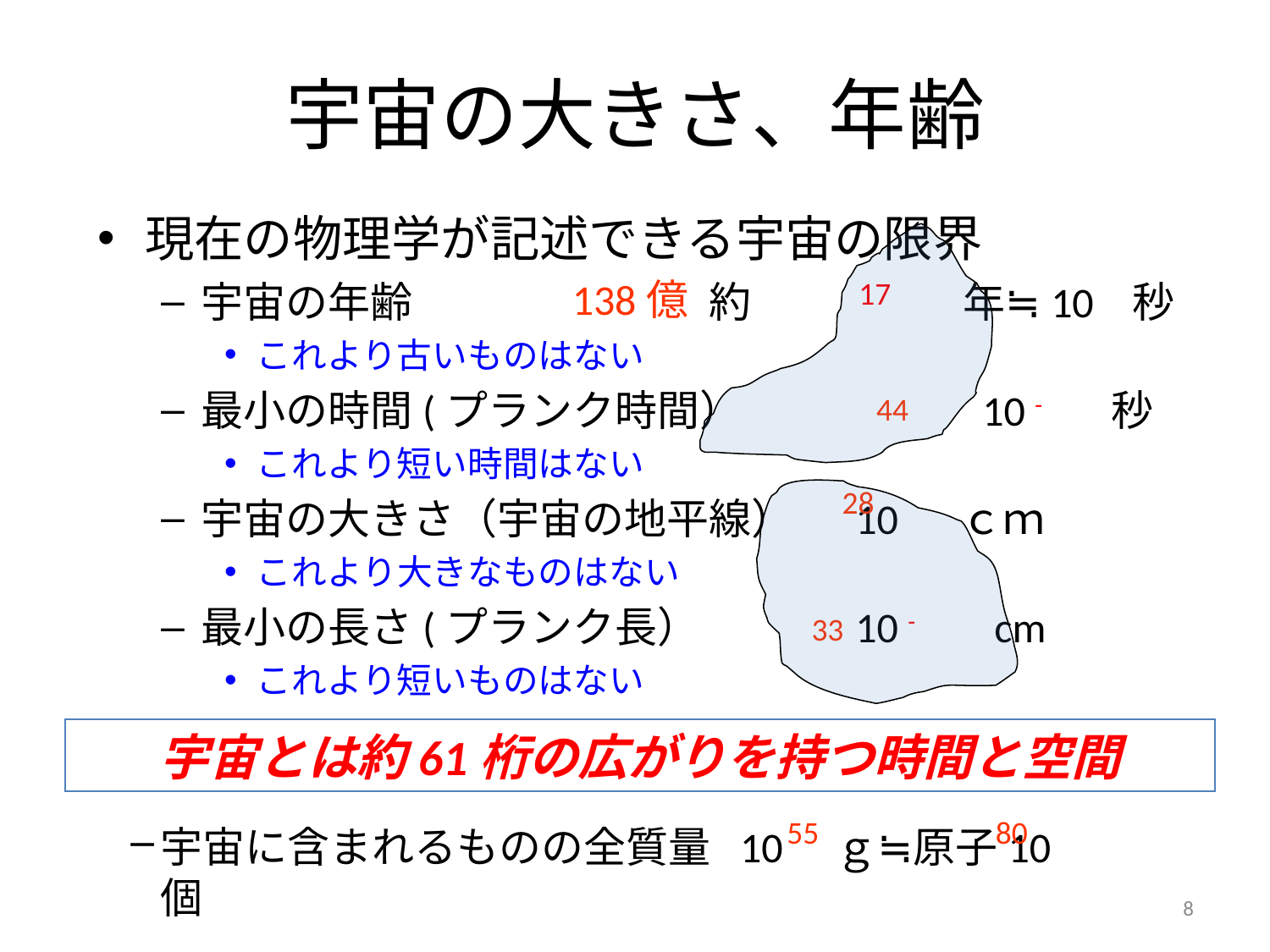

# 宇宙の大きさ、年齢
現在の物理学が記述できる宇宙の限界
宇宙の年齢			約　　　　　年≒10   秒
これより古いものはない
最小の時間(プランク時間）		 10 - 　　秒
これより短い時間はない
宇宙の大きさ（宇宙の地平線）	 10　 ｃｍ
これより大きなものはない
最小の長さ(プランク長）		 10 - 　　cm
これより短いものはない

138億
17
44

28
33
宇宙とは約61桁の広がりを持つ時間と空間
80
55
宇宙に含まれるものの全質量  10　ｇ≒原子10　個

8